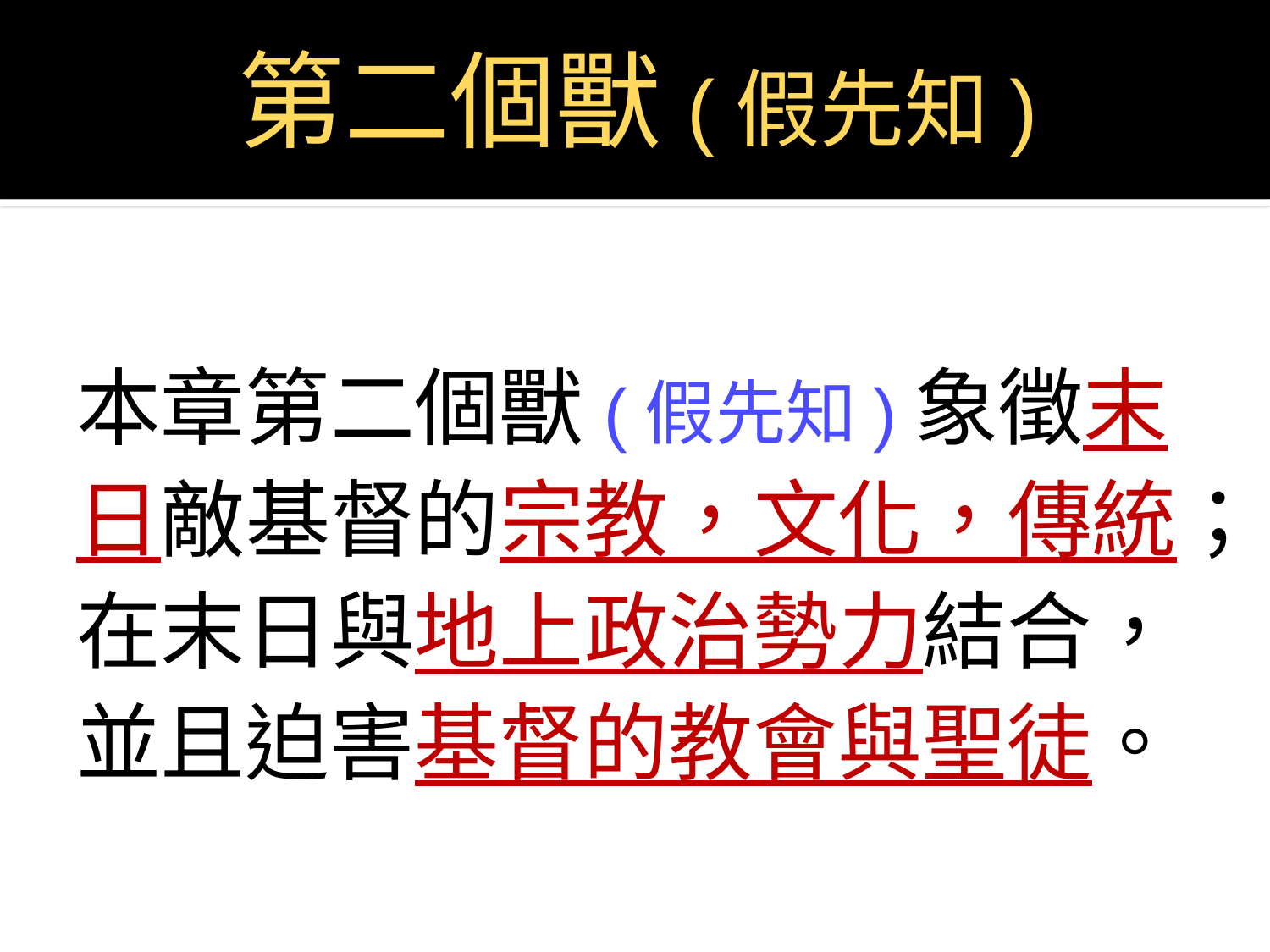

# 第二個獸(假先知)
本章第二個獸(假先知)象徵末日敵基督的宗教，文化，傳統；在末日與地上政治勢力結合，並且迫害基督的教會與聖徒。